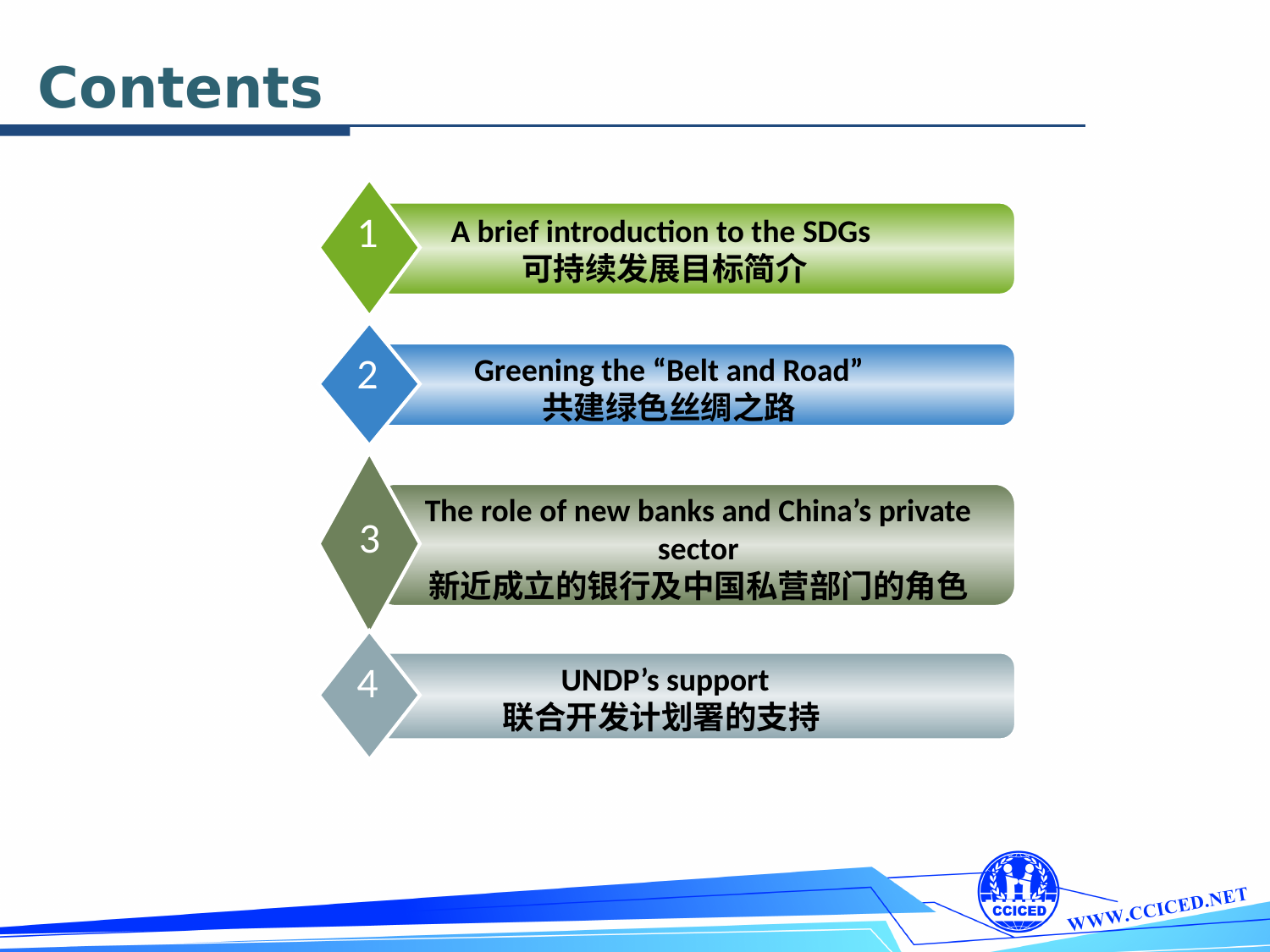

Contents

1

A brief introduction to the SDGs
可持续发展目标简介

2
Greening the “Belt and Road”
共建绿色丝绸之路

The role of new banks and China’s private sector
新近成立的银行及中国私营部门的角色
3

4

UNDP’s support
联合开发计划署的支持